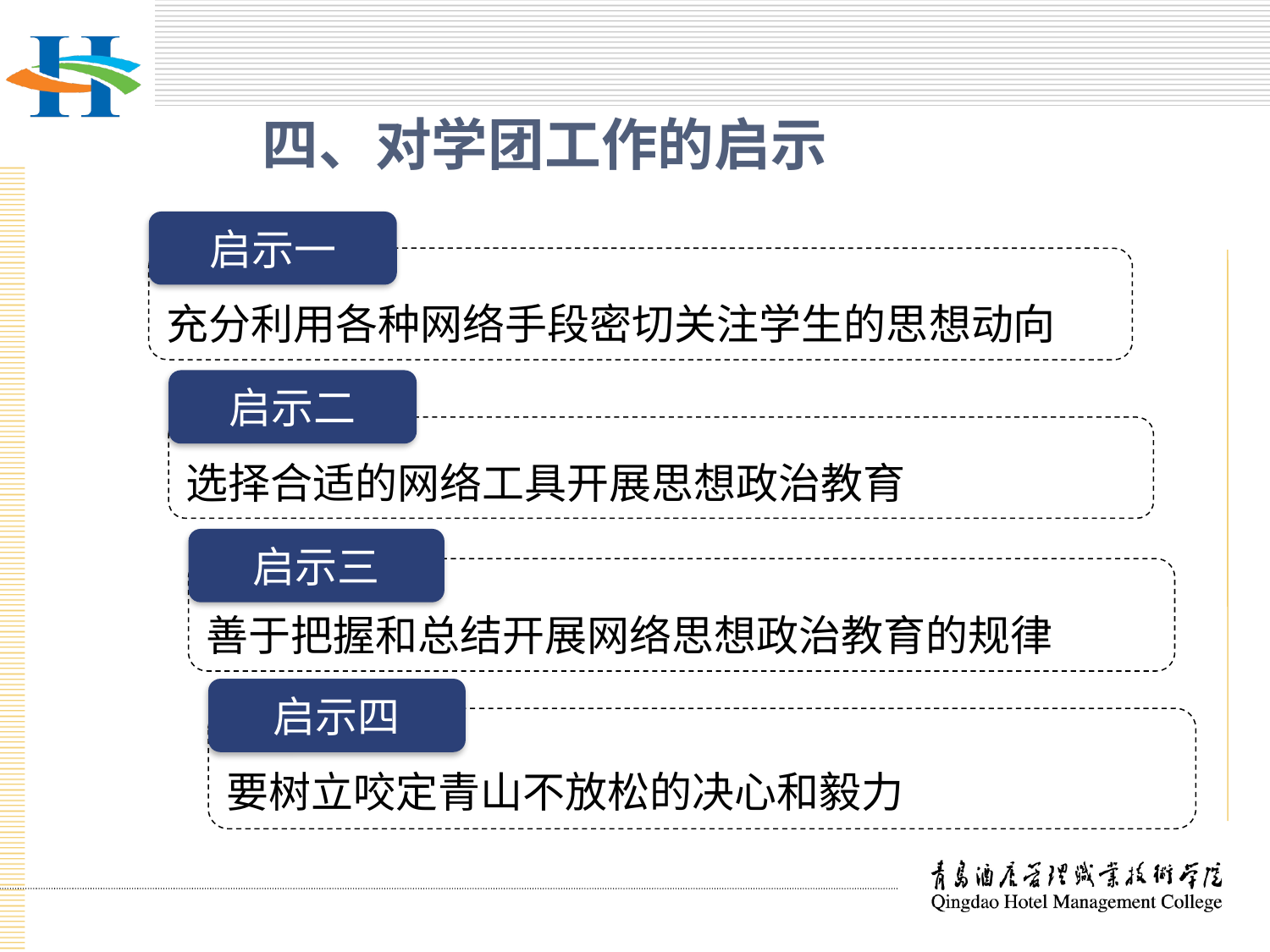

# 四、对学团工作的启示
启示一
充分利用各种网络手段密切关注学生的思想动向
启示二
选择合适的网络工具开展思想政治教育
启示三
善于把握和总结开展网络思想政治教育的规律
启示四
要树立咬定青山不放松的决心和毅力